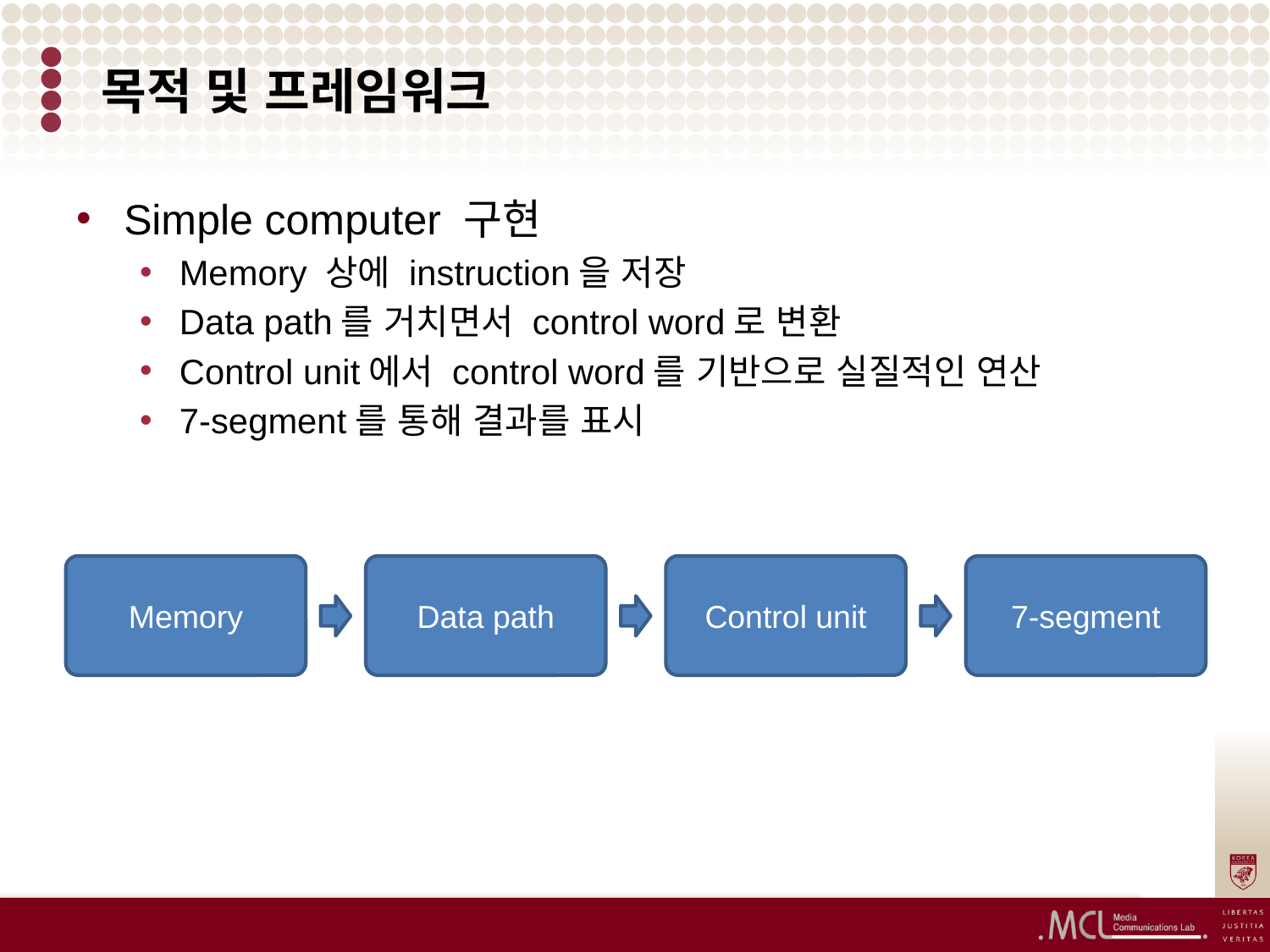

# 목적 및 프레임워크
Simple computer 구현
Memory 상에 instruction을 저장
Data path를 거치면서 control word로 변환
Control unit에서 control word를 기반으로 실질적인 연산
7-segment를 통해 결과를 표시

Memory
Data path
Control unit
7-segment